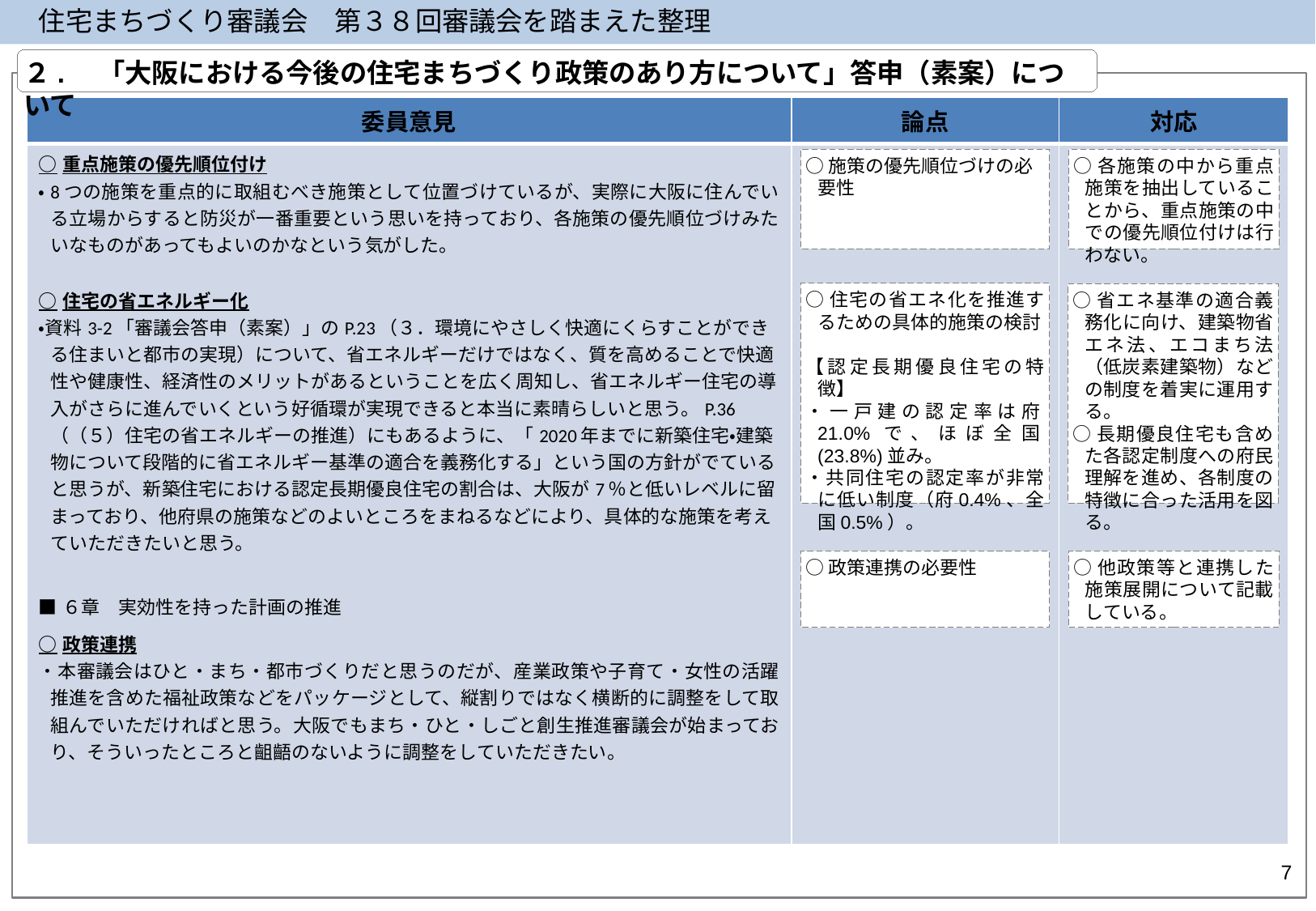

住宅まちづくり審議会　第３８回審議会を踏まえた整理
２.　「大阪における今後の住宅まちづくり政策のあり方について」答申（素案）について

| 委員意見 | 論点 | 対応 |
| --- | --- | --- |
| ○重点施策の優先順位付け ・8つの施策を重点的に取組むべき施策として位置づけているが、実際に大阪に住んでいる立場からすると防災が一番重要という思いを持っており、各施策の優先順位づけみたいなものがあってもよいのかなという気がした。 ○住宅の省エネルギー化 ・資料3-2「審議会答申（素案）」のP.23（３．環境にやさしく快適にくらすことができる住まいと都市の実現）について、省エネルギーだけではなく、質を高めることで快適性や健康性、経済性のメリットがあるということを広く周知し、省エネルギー住宅の導入がさらに進んでいくという好循環が実現できると本当に素晴らしいと思う。P.36（（５）住宅の省エネルギーの推進）にもあるように、「2020年までに新築住宅・建築物について段階的に省エネルギー基準の適合を義務化する」という国の方針がでていると思うが、新築住宅における認定長期優良住宅の割合は、大阪が7％と低いレベルに留まっており、他府県の施策などのよいところをまねるなどにより、具体的な施策を考えていただきたいと思う。 ■６章　実効性を持った計画の推進 ○政策連携 ・本審議会はひと・まち・都市づくりだと思うのだが、産業政策や子育て・女性の活躍推進を含めた福祉政策などをパッケージとして、縦割りではなく横断的に調整をして取組んでいただければと思う。大阪でもまち・ひと・しごと創生推進審議会が始まっており、そういったところと齟齬のないように調整をしていただきたい。 |  |  |
○施策の優先順位づけの必要性
○各施策の中から重点施策を抽出していることから、重点施策の中での優先順位付けは行わない。
○住宅の省エネ化を推進するための具体的施策の検討

【認定長期優良住宅の特徴】
・一戸建の認定率は府21.0%で、ほぼ全国(23.8%)並み。
・共同住宅の認定率が非常に低い制度（府0.4%、全国0.5%）。
○省エネ基準の適合義務化に向け、建築物省エネ法、エコまち法（低炭素建築物）などの制度を着実に運用する。
○長期優良住宅も含めた各認定制度への府民理解を進め、各制度の特徴に合った活用を図る。
○政策連携の必要性
○他政策等と連携した施策展開について記載している。
7